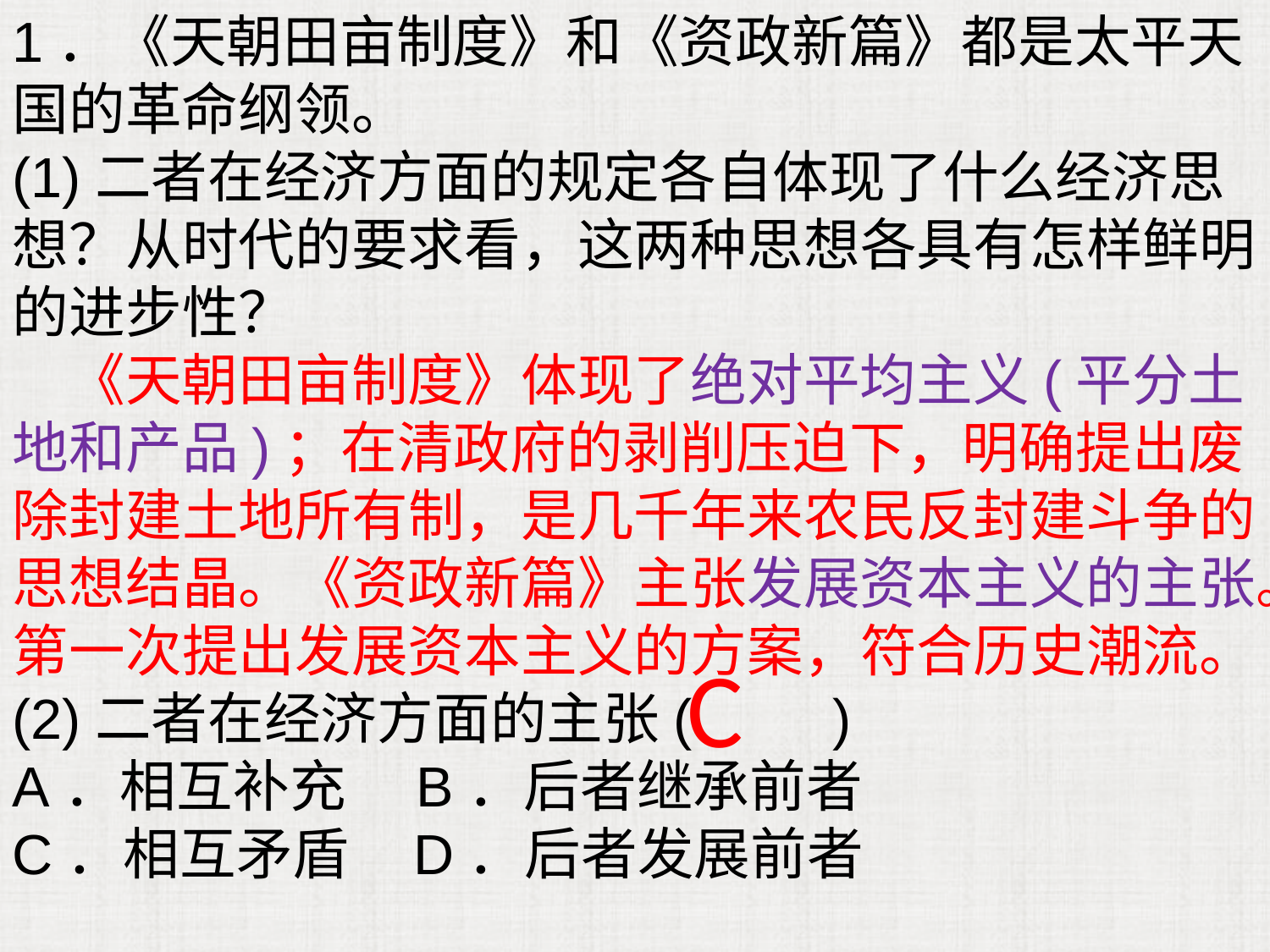

1．《天朝田亩制度》和《资政新篇》都是太平天国的革命纲领。
(1)二者在经济方面的规定各自体现了什么经济思想？从时代的要求看，这两种思想各具有怎样鲜明的进步性？
　《天朝田亩制度》体现了绝对平均主义(平分土地和产品)；在清政府的剥削压迫下，明确提出废除封建土地所有制，是几千年来农民反封建斗争的思想结晶。《资政新篇》主张发展资本主义的主张。第一次提出发展资本主义的方案，符合历史潮流。
(2)二者在经济方面的主张(　　)
A．相互补充　B．后者继承前者
C．相互矛盾    D．后者发展前者
C